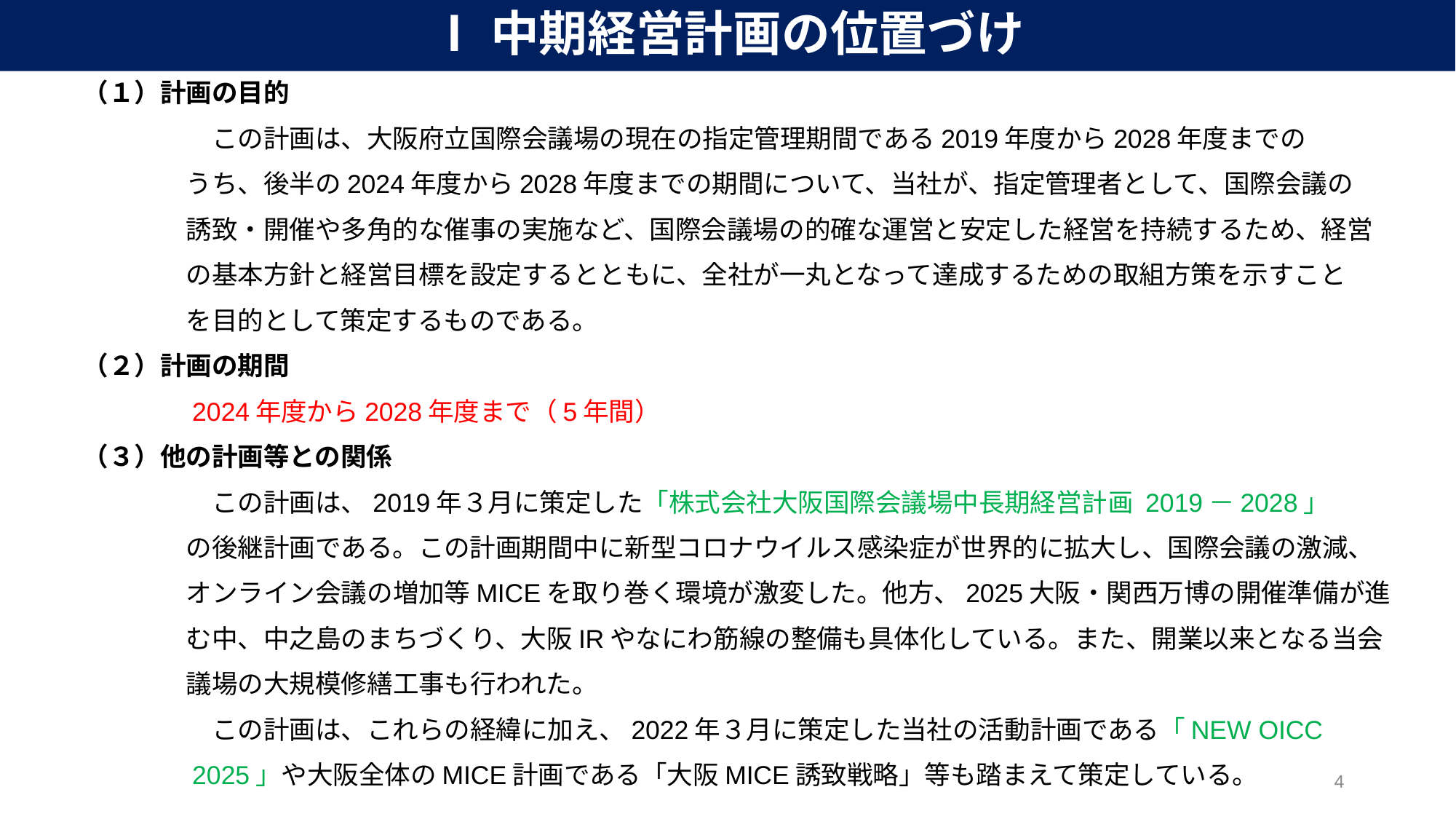

# Ⅰ中期経営計画の位置づけ
（１）計画の目的
　　　　　この計画は、大阪府立国際会議場の現在の指定管理期間である2019年度から2028年度までの
　　　　うち、後半の2024年度から2028年度までの期間について、当社が、指定管理者として、国際会議の
　　　　誘致・開催や多角的な催事の実施など、国際会議場の的確な運営と安定した経営を持続するため、経営
　　　　の基本方針と経営目標を設定するとともに、全社が一丸となって達成するための取組方策を示すこと
　　　　を目的として策定するものである。
（２）計画の期間
　　　　2024年度から2028年度まで（5年間）
（３）他の計画等との関係
　　　　　この計画は、2019年３月に策定した「株式会社大阪国際会議場中長期経営計画 2019－2028」
　　　　の後継計画である。この計画期間中に新型コロナウイルス感染症が世界的に拡大し、国際会議の激減、
　　　　オンライン会議の増加等MICEを取り巻く環境が激変した。他方、2025大阪・関西万博の開催準備が進
　　　　む中、中之島のまちづくり、大阪IRやなにわ筋線の整備も具体化している。また、開業以来となる当会
　　　　議場の大規模修繕工事も行われた。
　　　　　この計画は、これらの経緯に加え、2022年３月に策定した当社の活動計画である「NEW OICC
　　　　2025」や大阪全体のMICE計画である「大阪MICE誘致戦略」等も踏まえて策定している。

4